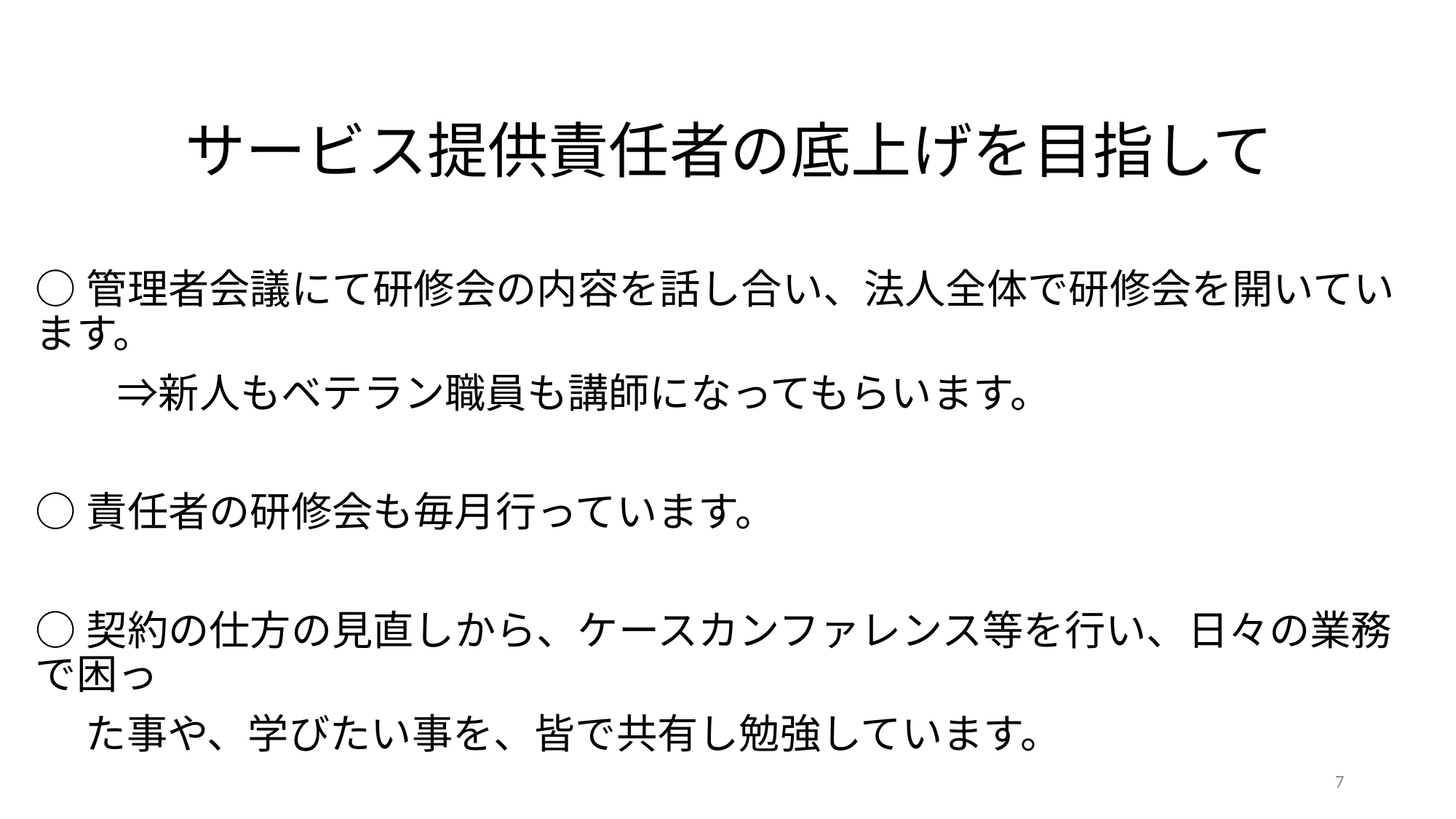

サービス提供責任者の底上げを目指して

○管理者会議にて研修会の内容を話し合い、法人全体で研修会を開いています。
　　⇒新人もベテラン職員も講師になってもらいます。

○責任者の研修会も毎月行っています。

○契約の仕方の見直しから、ケースカンファレンス等を行い、日々の業務で困っ
　 た事や、学びたい事を、皆で共有し勉強しています。

7